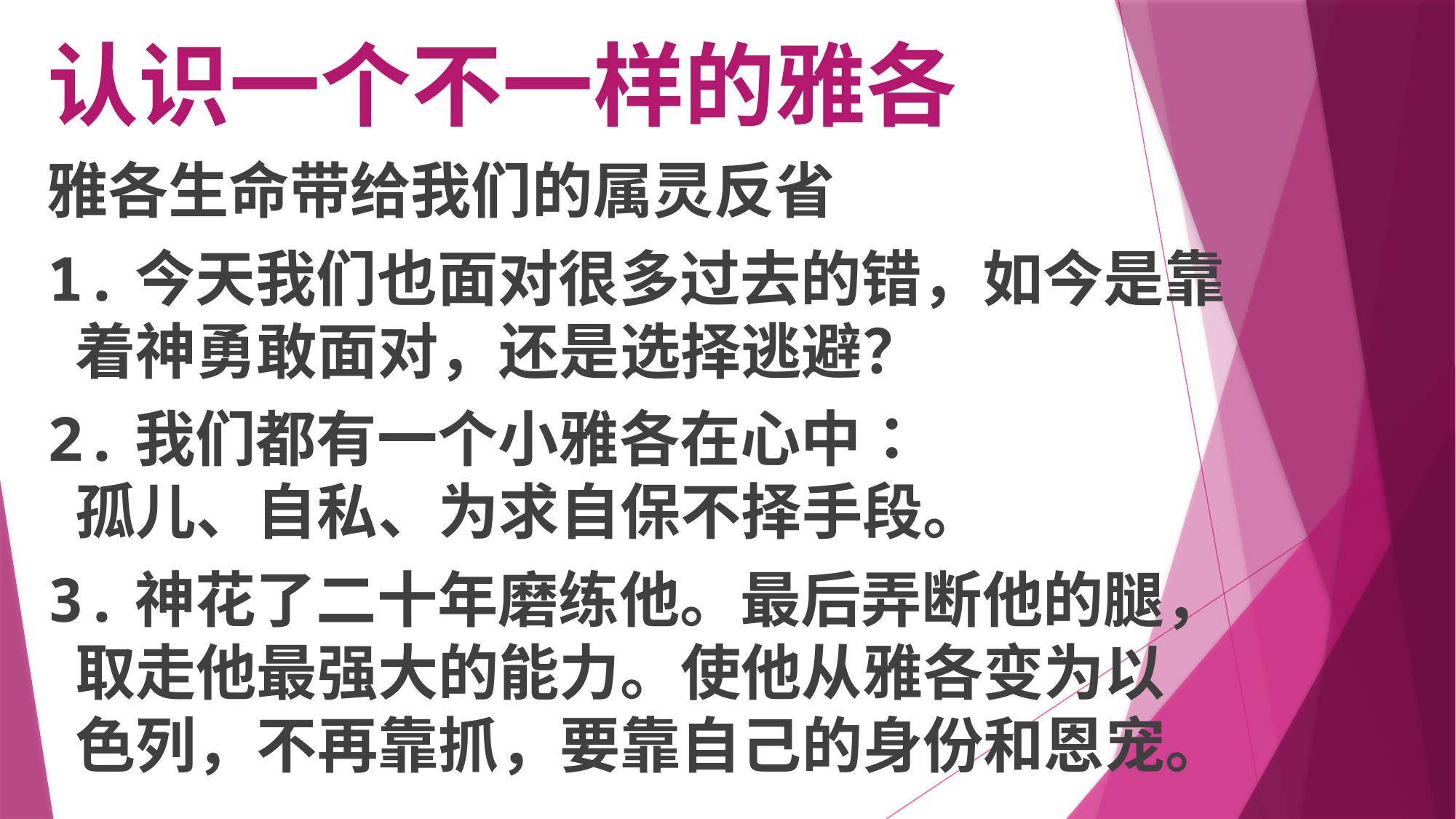

# 认识一个不一样的雅各
雅各生命带给我们的属灵反省
1.今天我们也面对很多过去的错，如今是靠
  着神勇敢面对，还是选择逃避？
2.我们都有一个小雅各在心中：
  孤儿、自私、为求自保不择手段。
3.神花了二十年磨练他。最后弄断他的腿，
  取走他最强大的能力。使他从雅各变为以
  色列，不再靠抓，要靠自己的身份和恩宠。